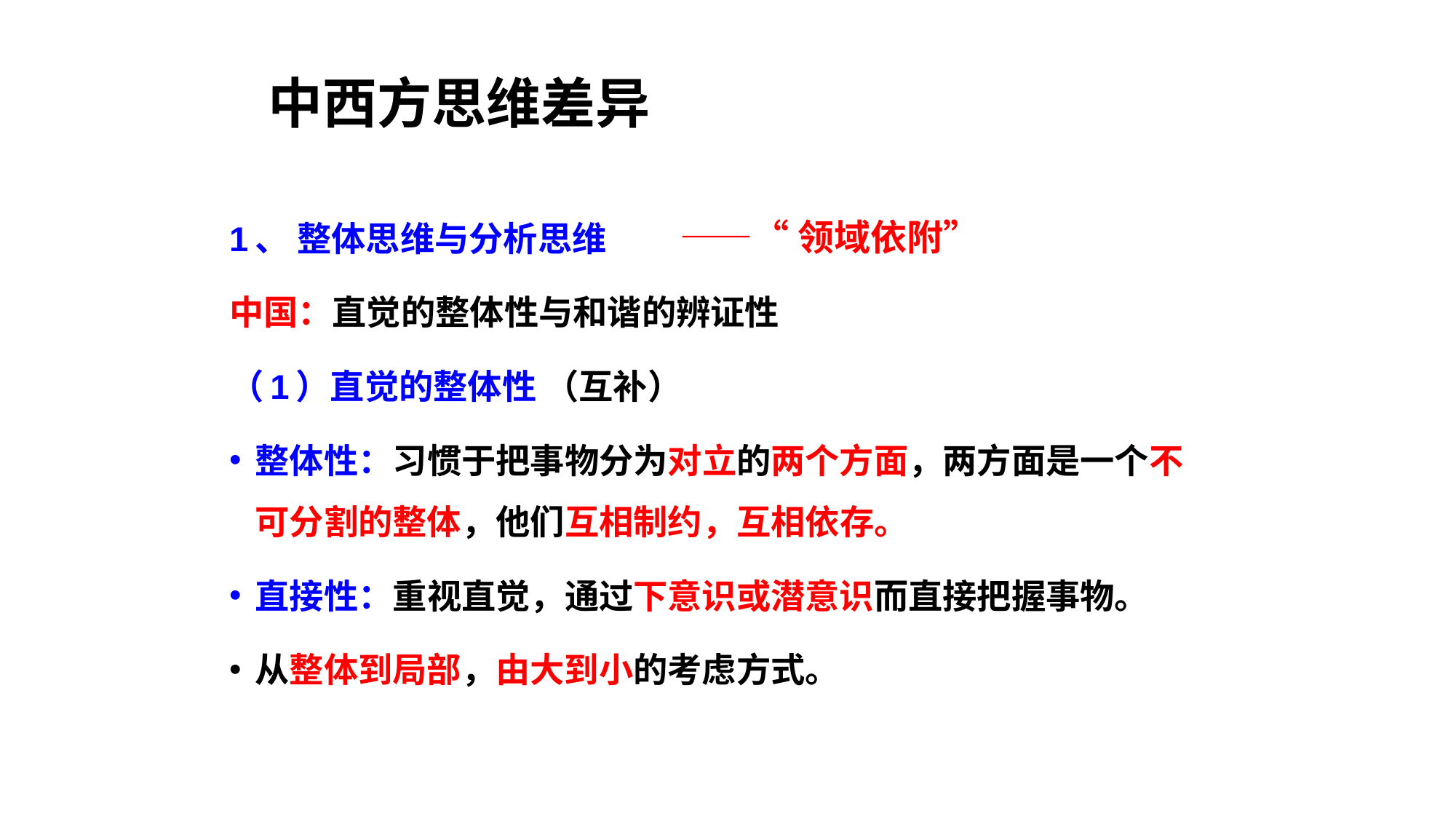

中西方思维差异
1、 整体思维与分析思维
中国：直觉的整体性与和谐的辨证性
（1）直觉的整体性 （互补）
整体性：习惯于把事物分为对立的两个方面，两方面是一个不可分割的整体，他们互相制约，互相依存。
直接性：重视直觉，通过下意识或潜意识而直接把握事物。
从整体到局部，由大到小的考虑方式。
——“领域依附”